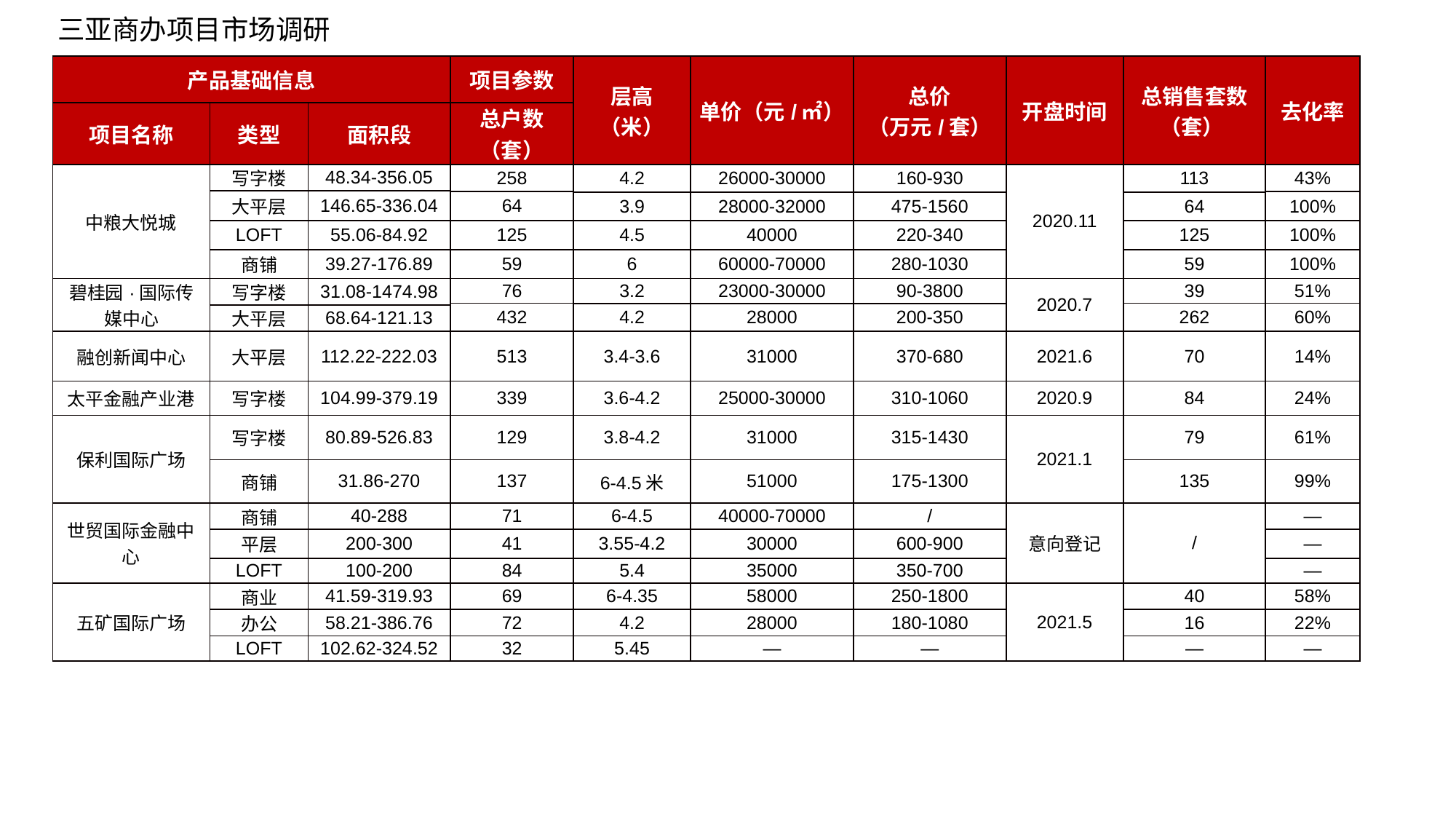

三亚商办项目市场调研
| 产品基础信息 |  |  | 项目参数 | 层高（米） | 单价（元/㎡） | 总价 （万元/套） | 开盘时间 | 总销售套数 （套） | 去化率 |
| --- | --- | --- | --- | --- | --- | --- | --- | --- | --- |
| 项目名称 | 类型 | 面积段 | 总户数（套） |  |  |  |  |  |  |
| 中粮大悦城 | 写字楼 | 48.34-356.05 | 258 | 4.2 | 26000-30000 | 160-930 | 2020.11 | 113 | 43% |
|  | 大平层 | 146.65-336.04 |  |  |  |  |  |  |  |
|  |  |  | 64 |  |  |  |  |  |  |
|  |  |  |  |  |  |  |  |  | 100% |
|  |  |  |  | 3.9 | 28000-32000 | 475-1560 |  | 64 |  |
|  | LOFT | 55.06-84.92 | 125 | 4.5 | 40000 | 220-340 |  | 125 | 100% |
|  | 商铺 | 39.27-176.89 | 59 | 6 | 60000-70000 | 280-1030 |  | 59 | 100% |
| 碧桂园·国际传媒中心 | 写字楼 | 31.08-1474.98 | 76 | 3.2 | 23000-30000 | 90-3800 | 2020.7 | 39 | 51% |
|  |  |  | 432 |  |  |  |  | 262 | 60% |
|  |  |  |  | 4.2 | 28000 | 200-350 |  |  |  |
|  | 大平层 | 68.64-121.13 |  |  |  |  |  |  |  |
| 融创新闻中心 | 大平层 | 112.22-222.03 | 513 | 3.4-3.6 | 31000 | 370-680 | 2021.6 | 70 | 14% |
| 太平金融产业港 | 写字楼 | 104.99-379.19 | 339 | 3.6-4.2 | 25000-30000 | 310-1060 | 2020.9 | 84 | 24% |
| 保利国际广场 | 写字楼 | 80.89-526.83 | 129 | 3.8-4.2 | 31000 | 315-1430 | 2021.1 | 79 | 61% |
|  | 商铺 | 31.86-270 | 137 | 6-4.5米 | 51000 | 175-1300 |  | 135 | 99% |
| 世贸国际金融中心 | 商铺 | 40-288 | 71 | 6-4.5 | 40000-70000 | / | 意向登记 | / | — |
|  | 平层 | 200-300 | 41 | 3.55-4.2 | 30000 | 600-900 |  |  | — |
|  | LOFT | 100-200 | 84 | 5.4 | 35000 | 350-700 |  |  | — |
| 五矿国际广场 | 商业 | 41.59-319.93 | 69 | 6-4.35 | 58000 | 250-1800 | 2021.5 | 40 | 58% |
|  | 办公 | 58.21-386.76 | 72 | 4.2 | 28000 | 180-1080 |  | 16 | 22% |
|  | LOFT | 102.62-324.52 | 32 | 5.45 | — | — |  | — | — |